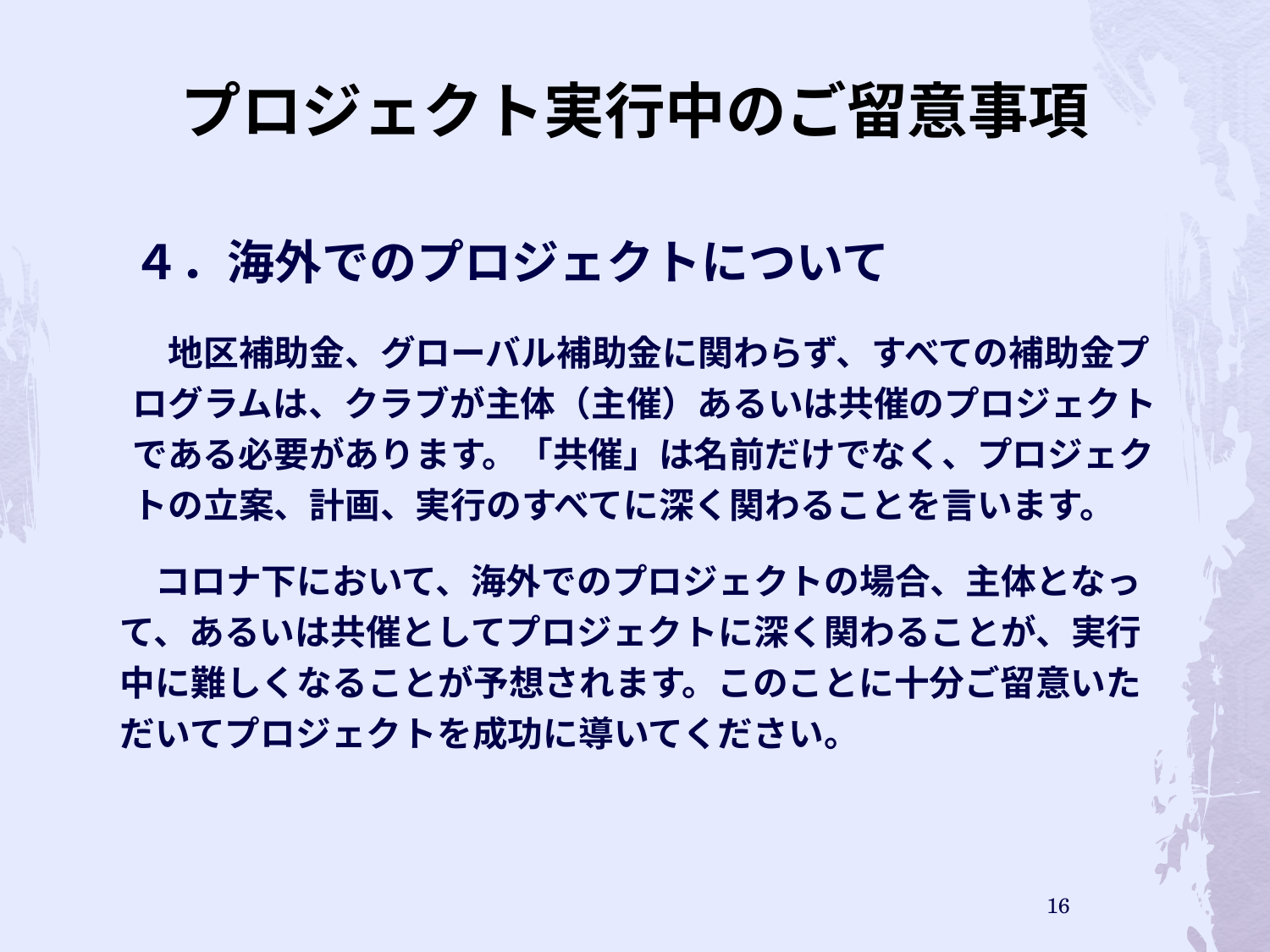

# プロジェクト実行中のご留意事項
４．海外でのプロジェクトについて
　地区補助金、グローバル補助金に関わらず、すべての補助金プログラムは、クラブが主体（主催）あるいは共催のプロジェクトである必要があります。「共催」は名前だけでなく、プロジェクトの立案、計画、実行のすべてに深く関わることを言います。
　コロナ下において、海外でのプロジェクトの場合、主体となって、あるいは共催としてプロジェクトに深く関わることが、実行中に難しくなることが予想されます。このことに十分ご留意いただいてプロジェクトを成功に導いてください。
16